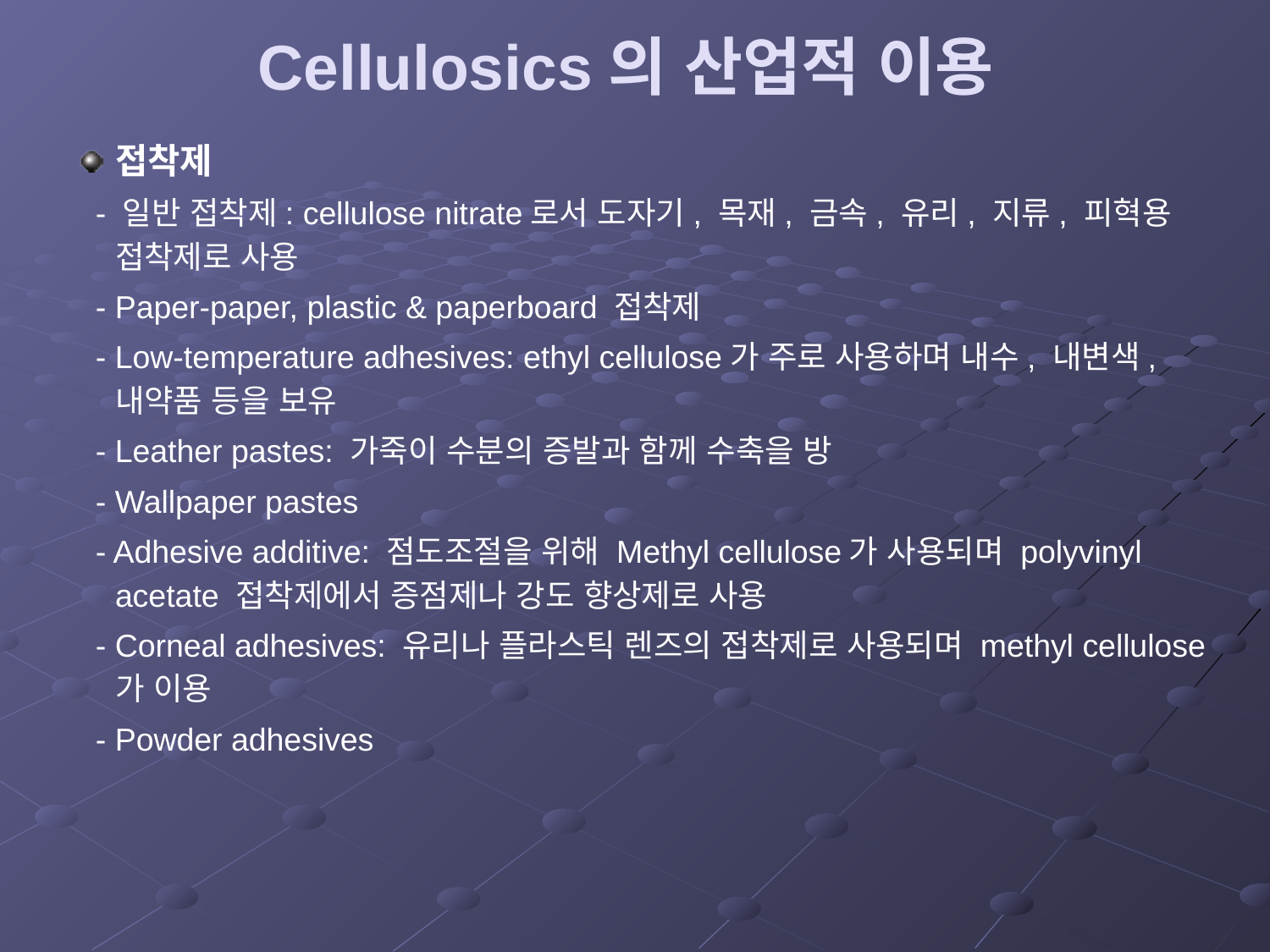

# Cellulosics의 산업적 이용
접착제
  - 일반 접착제: cellulose nitrate로서 도자기, 목재, 금속, 유리, 지류, 피혁용 접착제로 사용
  - Paper-paper, plastic & paperboard 접착제
  - Low-temperature adhesives: ethyl cellulose가 주로 사용하며 내수, 내변색, 내약품 등을 보유
  - Leather pastes: 가죽이 수분의 증발과 함께 수축을 방
  - Wallpaper pastes
  - Adhesive additive: 점도조절을 위해 Methyl cellulose가 사용되며 polyvinyl acetate 접착제에서 증점제나 강도 향상제로 사용
  - Corneal adhesives: 유리나 플라스틱 렌즈의 접착제로 사용되며 methyl cellulose가 이용
  - Powder adhesives